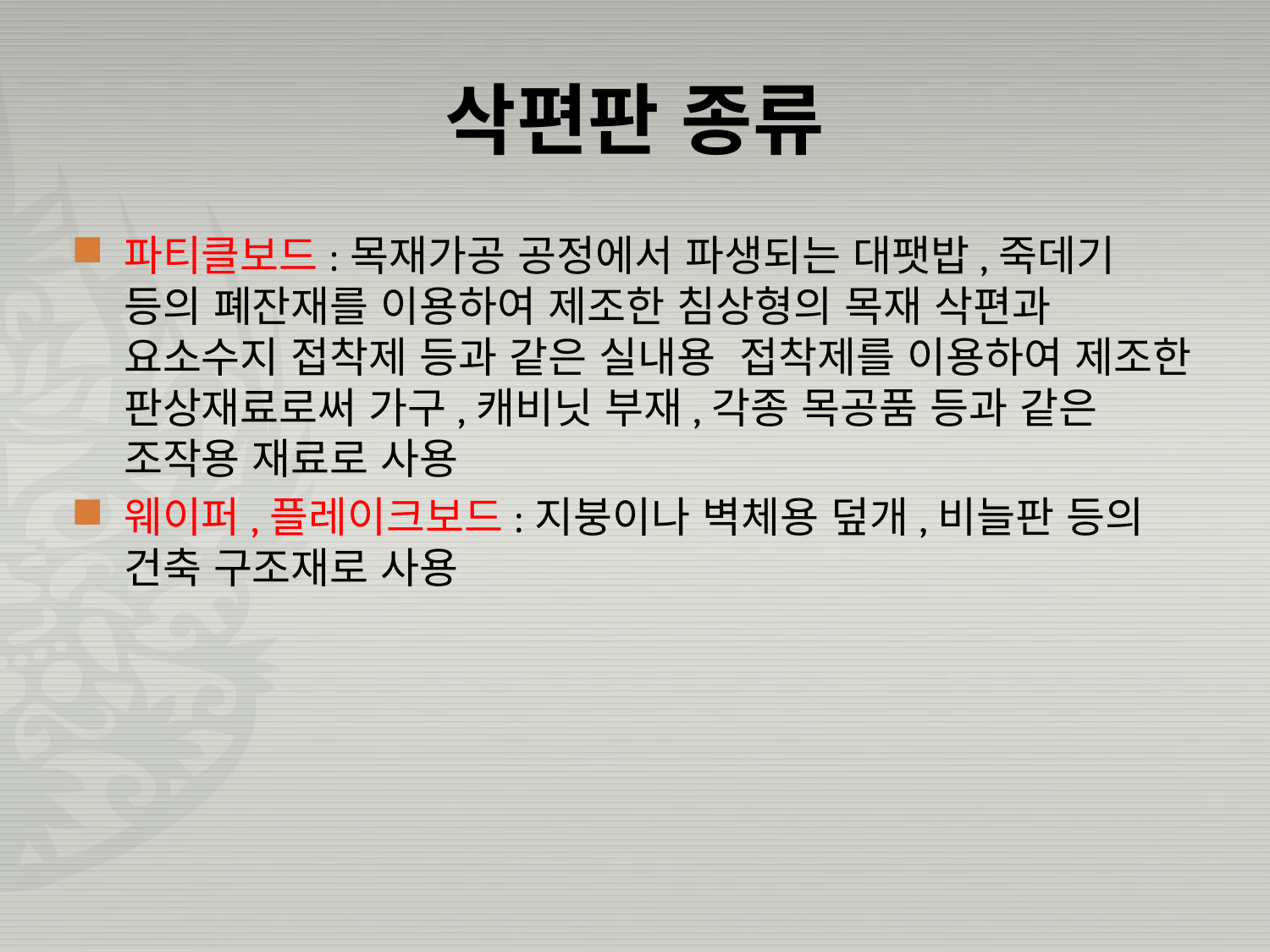

# 삭편판 종류
파티클보드:목재가공 공정에서 파생되는 대팻밥,죽데기 등의 폐잔재를 이용하여 제조한 침상형의 목재 삭편과 요소수지 접착제 등과 같은 실내용  접착제를 이용하여 제조한 판상재료로써 가구,캐비닛 부재,각종 목공품 등과 같은 조작용 재료로 사용
웨이퍼,플레이크보드:지붕이나 벽체용 덮개,비늘판 등의 건축 구조재로 사용